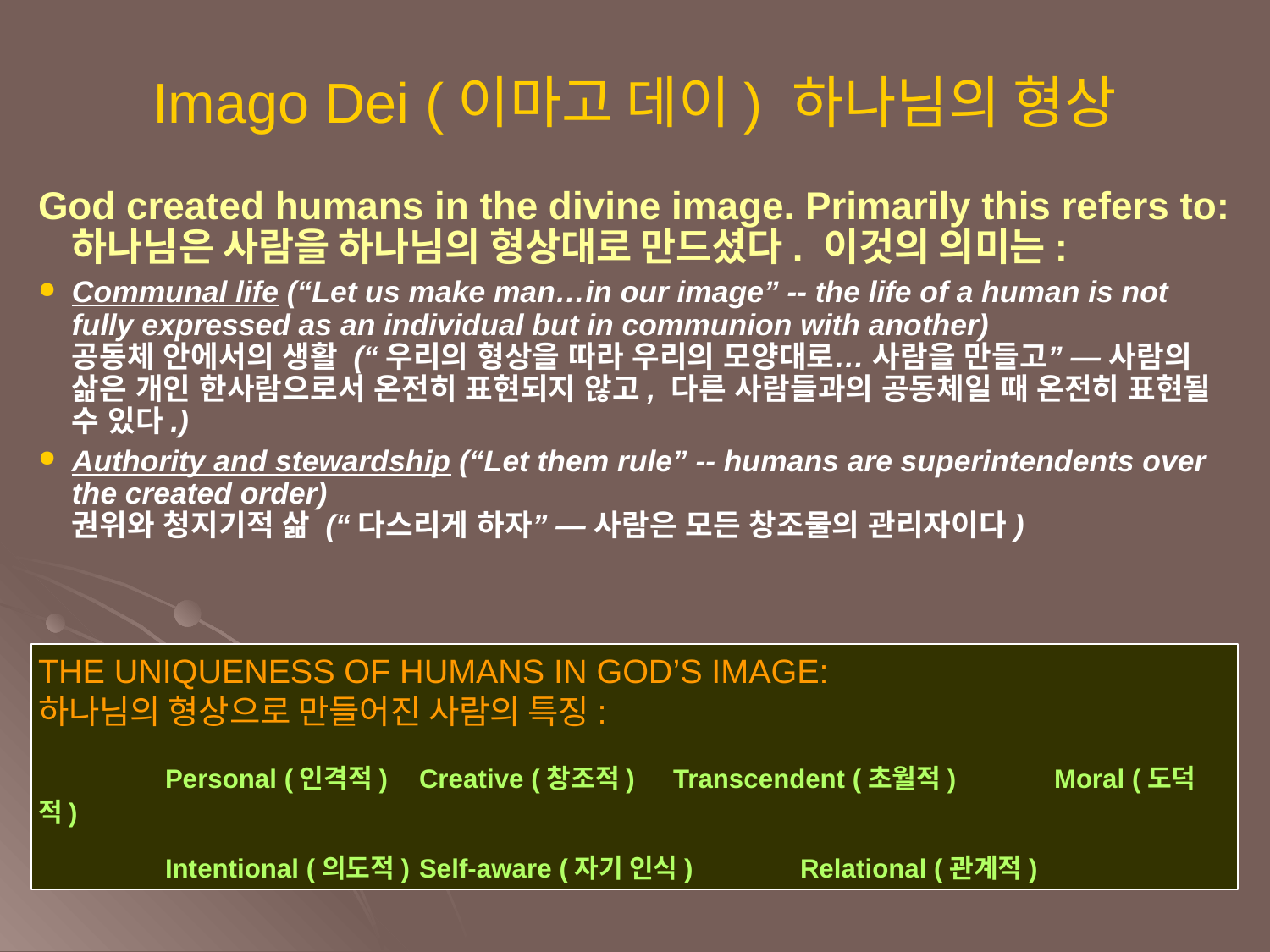

Imago Dei (이마고 데이) 하나님의 형상
God created humans in the divine image. Primarily this refers to:
하나님은 사람을 하나님의 형상대로 만드셨다. 이것의 의미는:
Communal life (“Let us make man…in our image” -- the life of a human is not fully expressed as an individual but in communion with another)
공동체 안에서의 생활 (“우리의 형상을 따라 우리의 모양대로… 사람을 만들고” — 사람의 삶은 개인 한사람으로서 온전히 표현되지 않고, 다른 사람들과의 공동체일 때 온전히 표현될 수 있다.)
Authority and stewardship (“Let them rule” -- humans are superintendents over the created order)
권위와 청지기적 삶 (“다스리게 하자” — 사람은 모든 창조물의 관리자이다)
THE UNIQUENESS OF HUMANS IN GOD’S IMAGE:
하나님의 형상으로 만들어진 사람의 특징:
	Personal (인격적)	Creative (창조적)	Transcendent (초월적)	Moral (도덕적)
	Intentional (의도적)	Self-aware (자기 인식)	Relational (관계적)